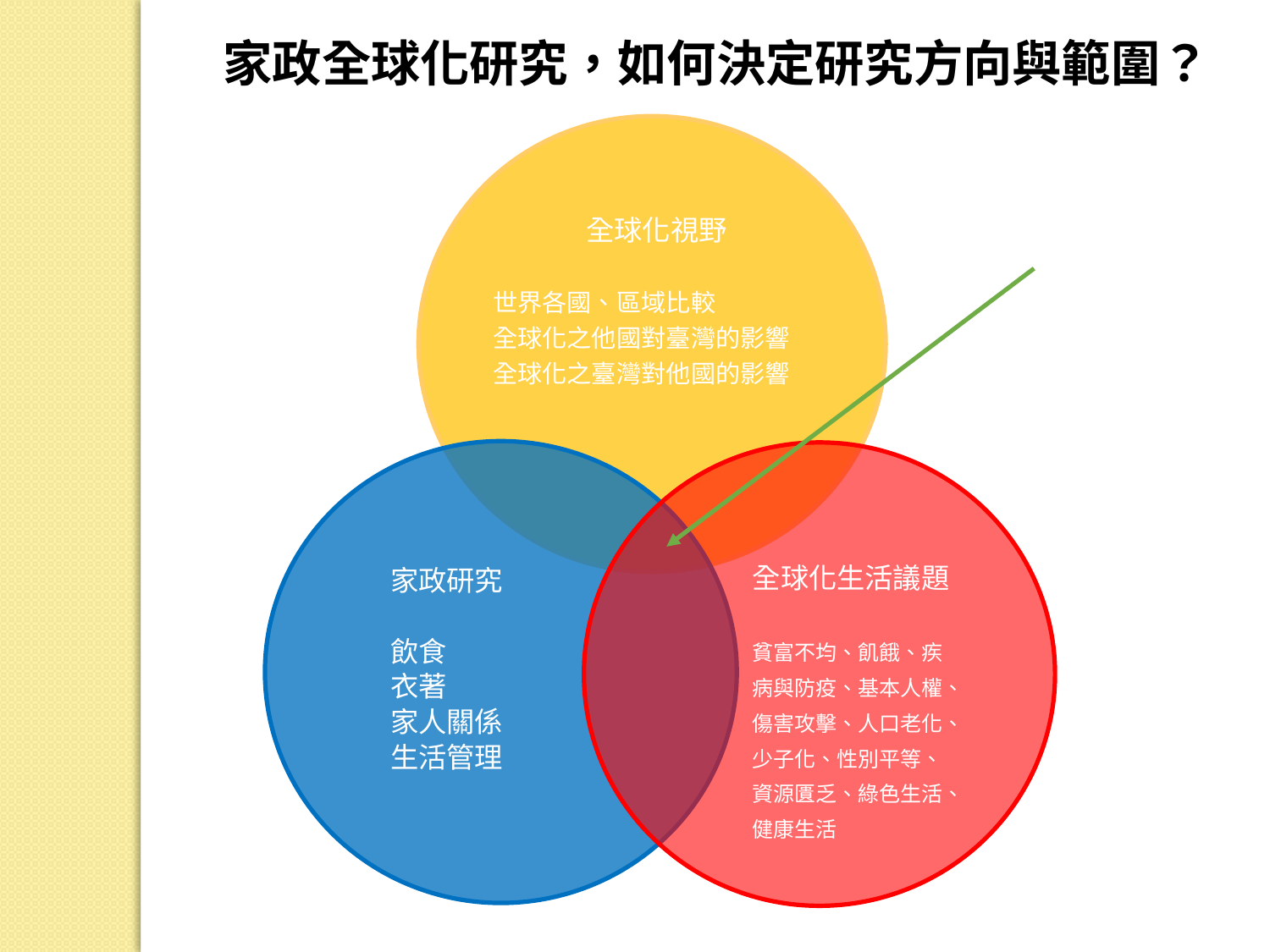

家政全球化研究，如何決定研究方向與範圍？

全球化視野

世界各國、區域比較
全球化之他國對臺灣的影響
全球化之臺灣對他國的影響

全球化生活議題

貧富不均、飢餓、疾病與防疫、基本人權、傷害攻擊、人口老化、少子化、性別平等、資源匱乏、綠色生活、健康生活
家政研究

飲食
衣著
家人關係
生活管理